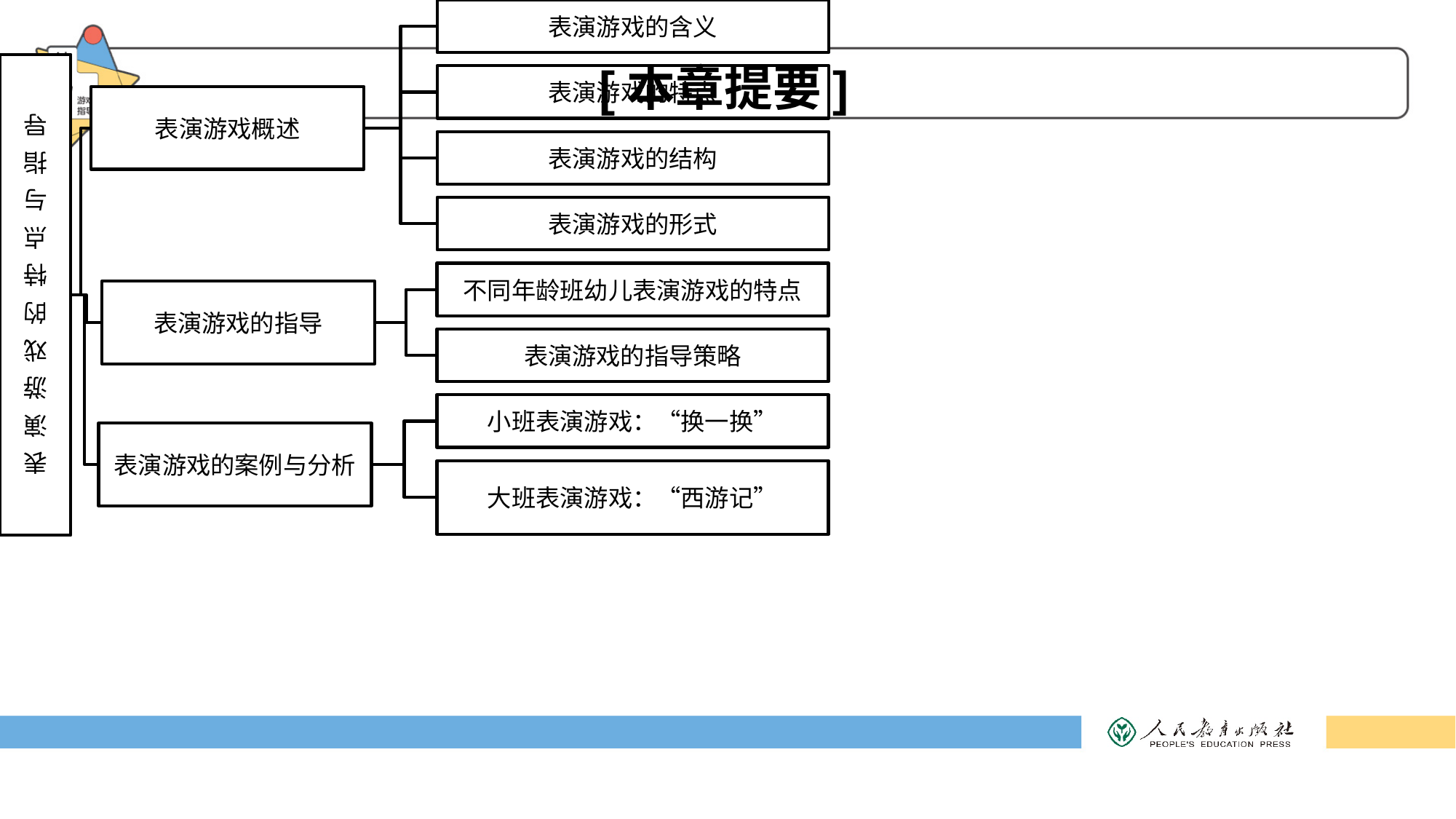

[本章提要]

表
演
游
戏
的
特
点
与
指
导
表演游戏概述
表演游戏的含义
表演游戏的特点
表演游戏的结构
表演游戏的形式
表演游戏的指导
不同年龄班幼儿表演游戏的特点
表演游戏的指导策略
表演游戏的案例与分析
小班表演游戏：“换一换”
大班表演游戏：“西游记”